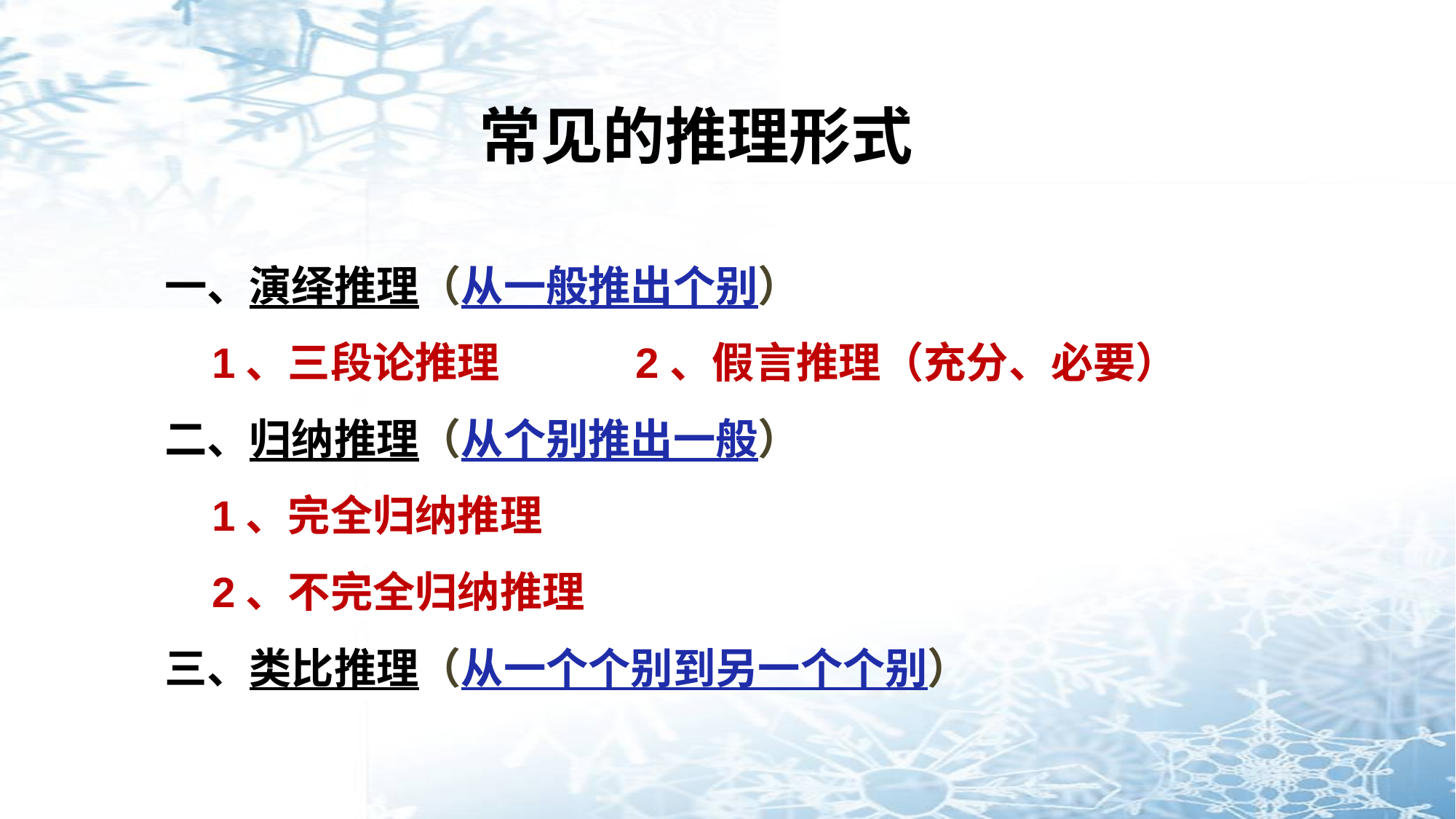

# 常见的推理形式
一、演绎推理（从一般推出个别）
    1、三段论推理             2、假言推理（充分、必要）
二、归纳推理（从个别推出一般）
    1、完全归纳推理
    2、不完全归纳推理
三、类比推理（从一个个别到另一个个别）